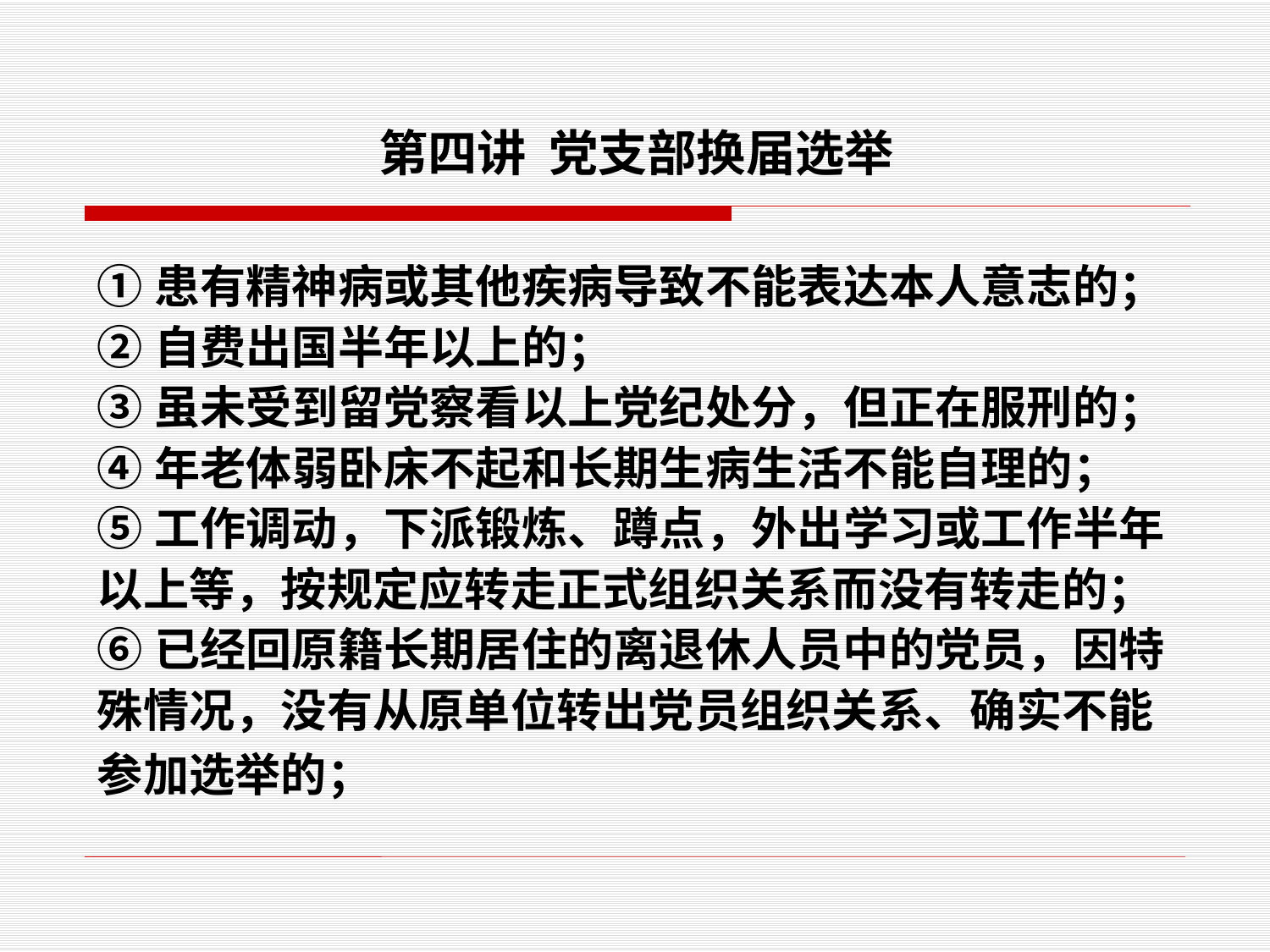

第四讲  党支部换届选举
①患有精神病或其他疾病导致不能表达本人意志的；
②自费出国半年以上的；
③虽未受到留党察看以上党纪处分，但正在服刑的；
④年老体弱卧床不起和长期生病生活不能自理的；
⑤工作调动，下派锻炼、蹲点，外出学习或工作半年以上等，按规定应转走正式组织关系而没有转走的；
⑥已经回原籍长期居住的离退休人员中的党员，因特殊情况，没有从原单位转出党员组织关系、确实不能参加选举的；